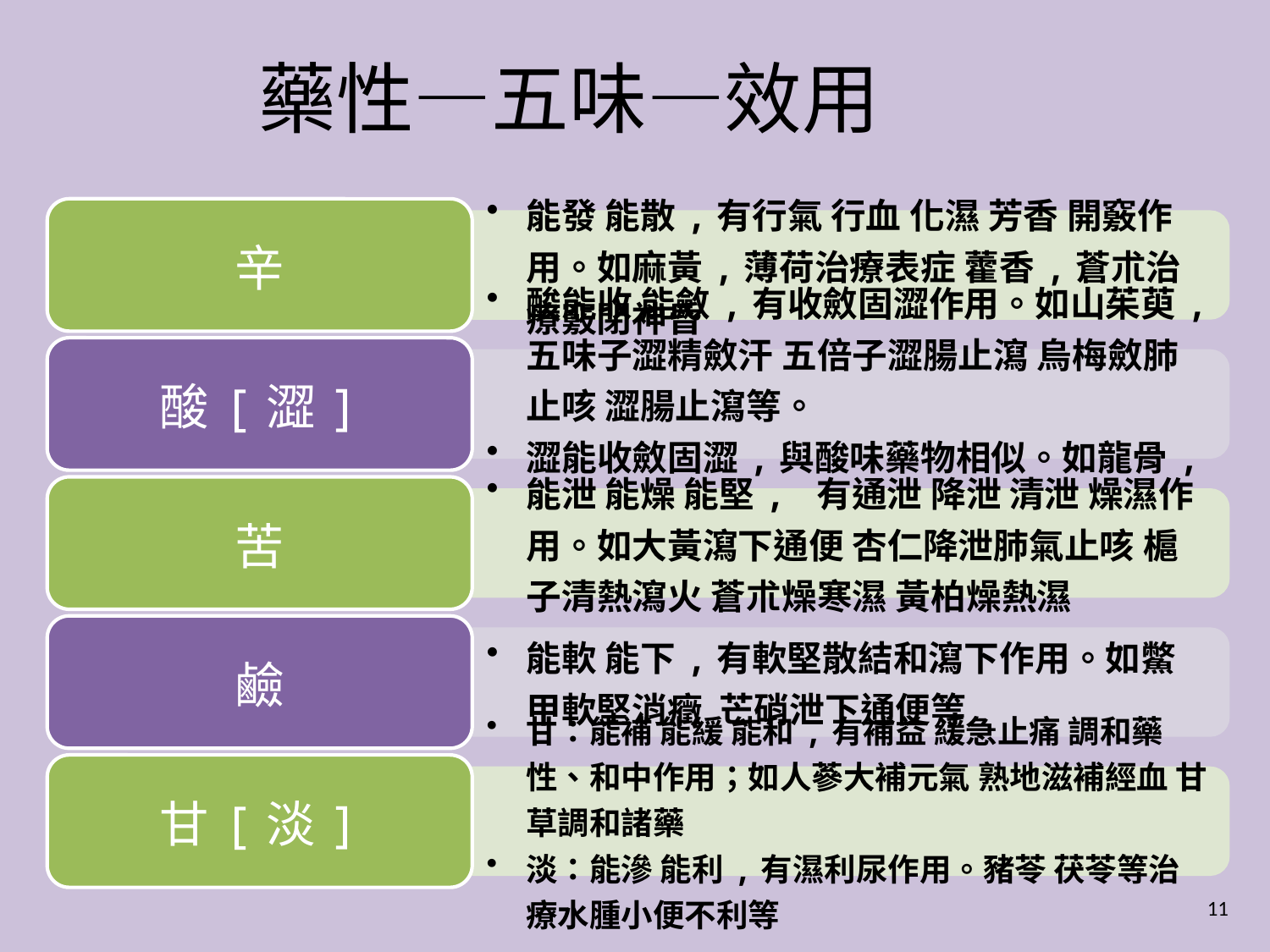

藥性—五味—效用
辛
酸[澀]
苦
鹼
甘：能補 能緩 能和,有補益 緩急止痛 調和藥性、和中作用；如人蔘大補元氣 熟地滋補經血 甘草調和諸藥
甘[淡]
11